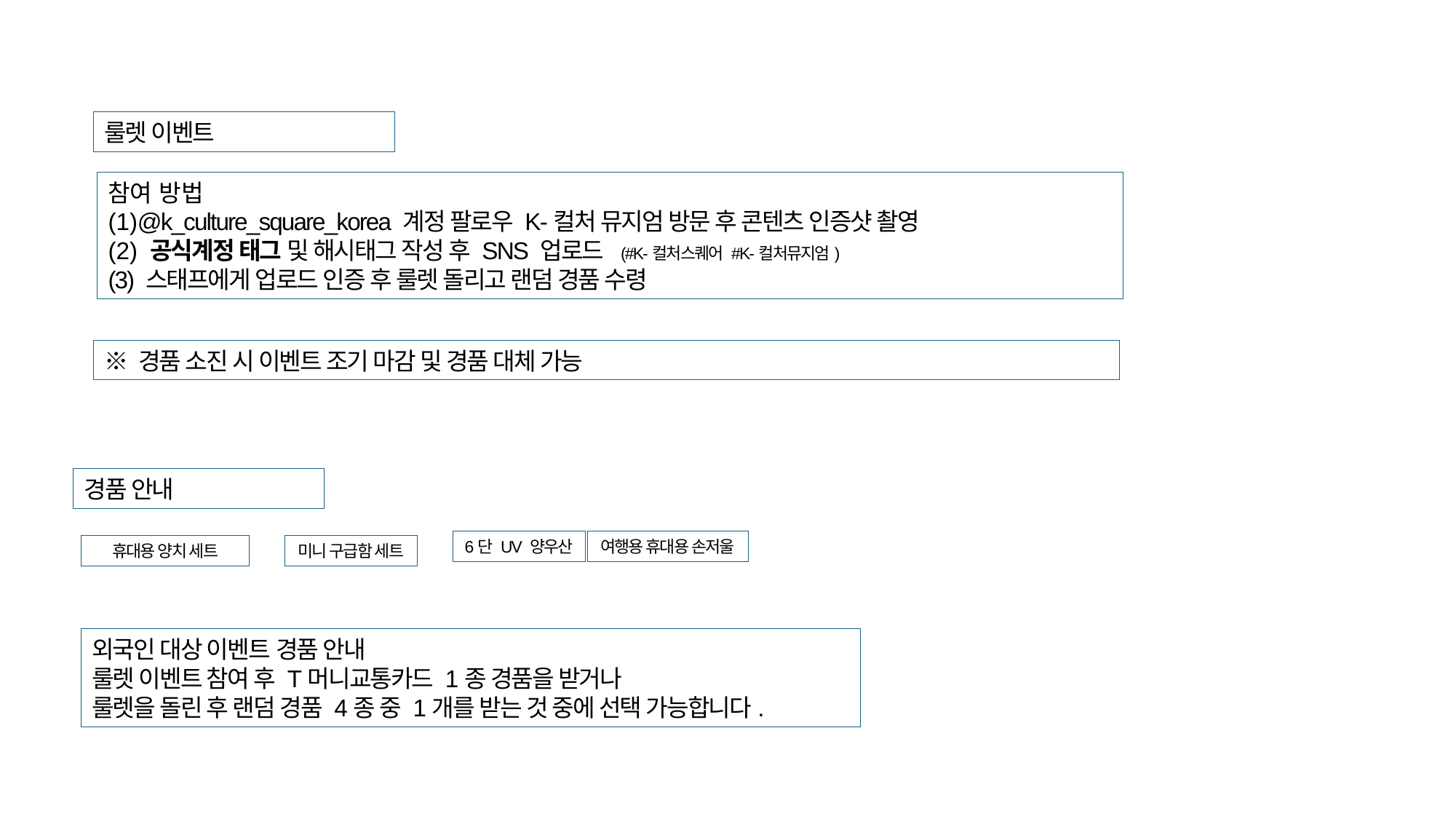

룰렛 이벤트
참여 방법
@k_culture_square_korea 계정 팔로우 K-컬처 뮤지엄 방문 후 콘텐츠 인증샷 촬영
(2) 공식계정 태그 및 해시태그 작성 후 SNS 업로드  (#K-컬처스퀘어 #K-컬처뮤지엄)
(3) 스태프에게 업로드 인증 후 룰렛 돌리고 랜덤 경품 수령
※ 경품 소진 시 이벤트 조기 마감 및 경품 대체 가능
경품 안내
여행용 휴대용 손저울
6단 UV 양우산
휴대용 양치 세트
미니 구급함 세트
외국인 대상 이벤트 경품 안내
룰렛 이벤트 참여 후 T머니교통카드 1종 경품을 받거나
룰렛을 돌린 후 랜덤 경품 4종 중 1개를 받는 것 중에 선택 가능합니다.